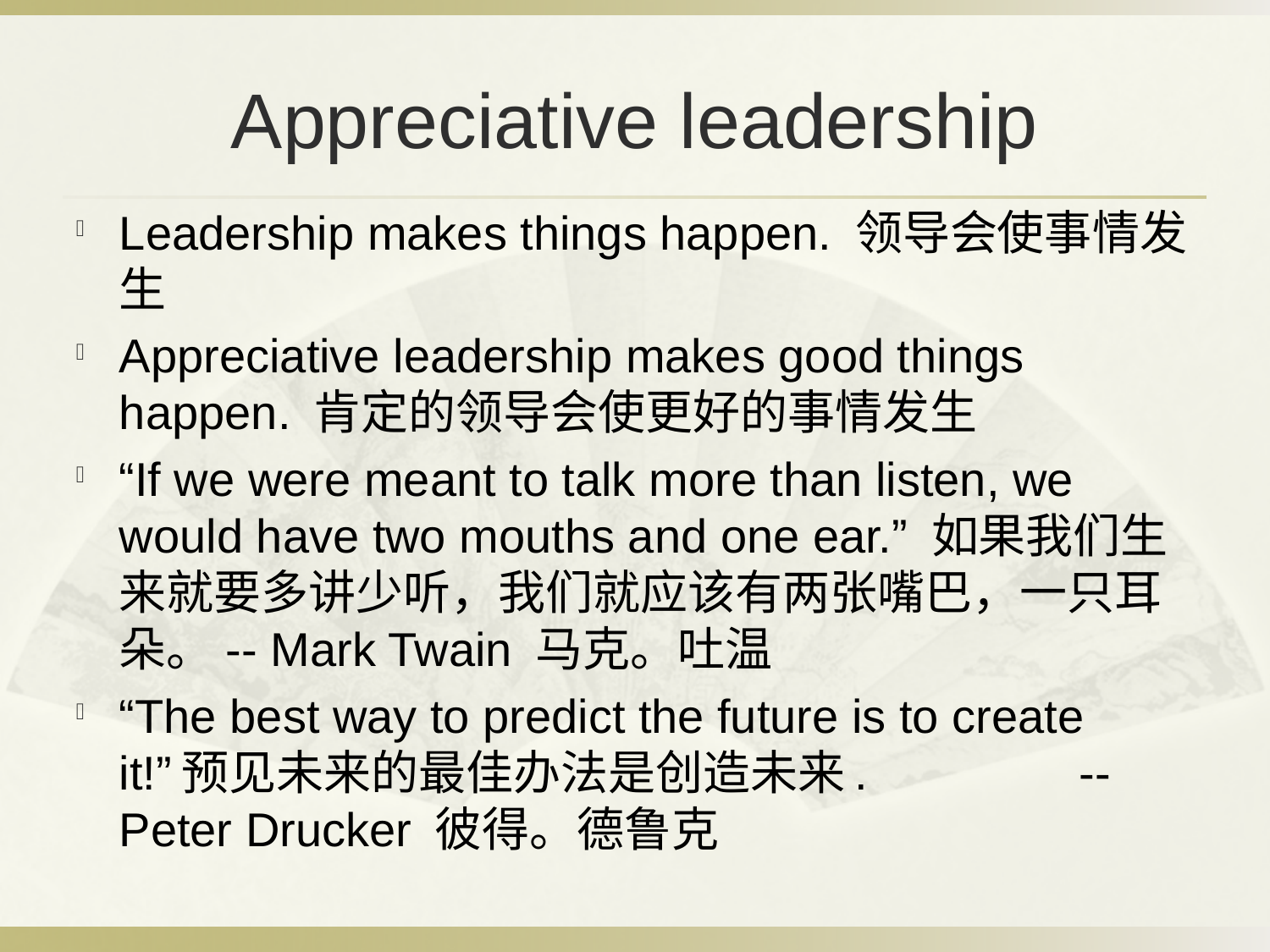

# Appreciative leadership
Leadership makes things happen. 领导会使事情发生
Appreciative leadership makes good things happen. 肯定的领导会使更好的事情发生
“If we were meant to talk more than listen, we would have two mouths and one ear.” 如果我们生来就要多讲少听，我们就应该有两张嘴巴，一只耳朵。		-- Mark Twain 马克。吐温
“The best way to predict the future is to create it!”预见未来的最佳办法是创造未来.  			-- Peter Drucker 彼得。德鲁克